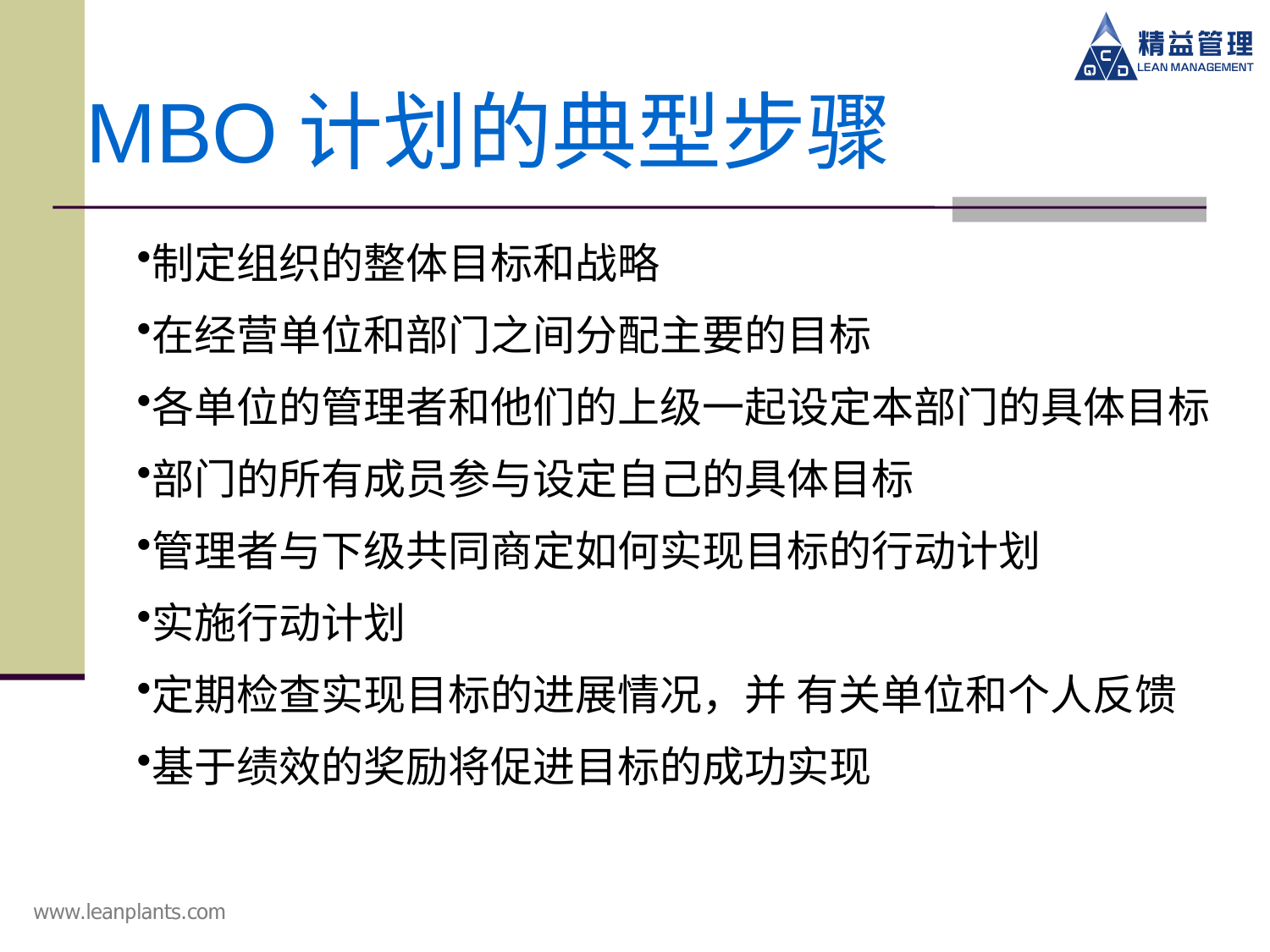

MBO计划的典型步骤
制定组织的整体目标和战略
在经营单位和部门之间分配主要的目标
各单位的管理者和他们的上级一起设定本部门的具体目标
部门的所有成员参与设定自己的具体目标
管理者与下级共同商定如何实现目标的行动计划
实施行动计划
定期检查实现目标的进展情况，并 有关单位和个人反馈
基于绩效的奖励将促进目标的成功实现
69